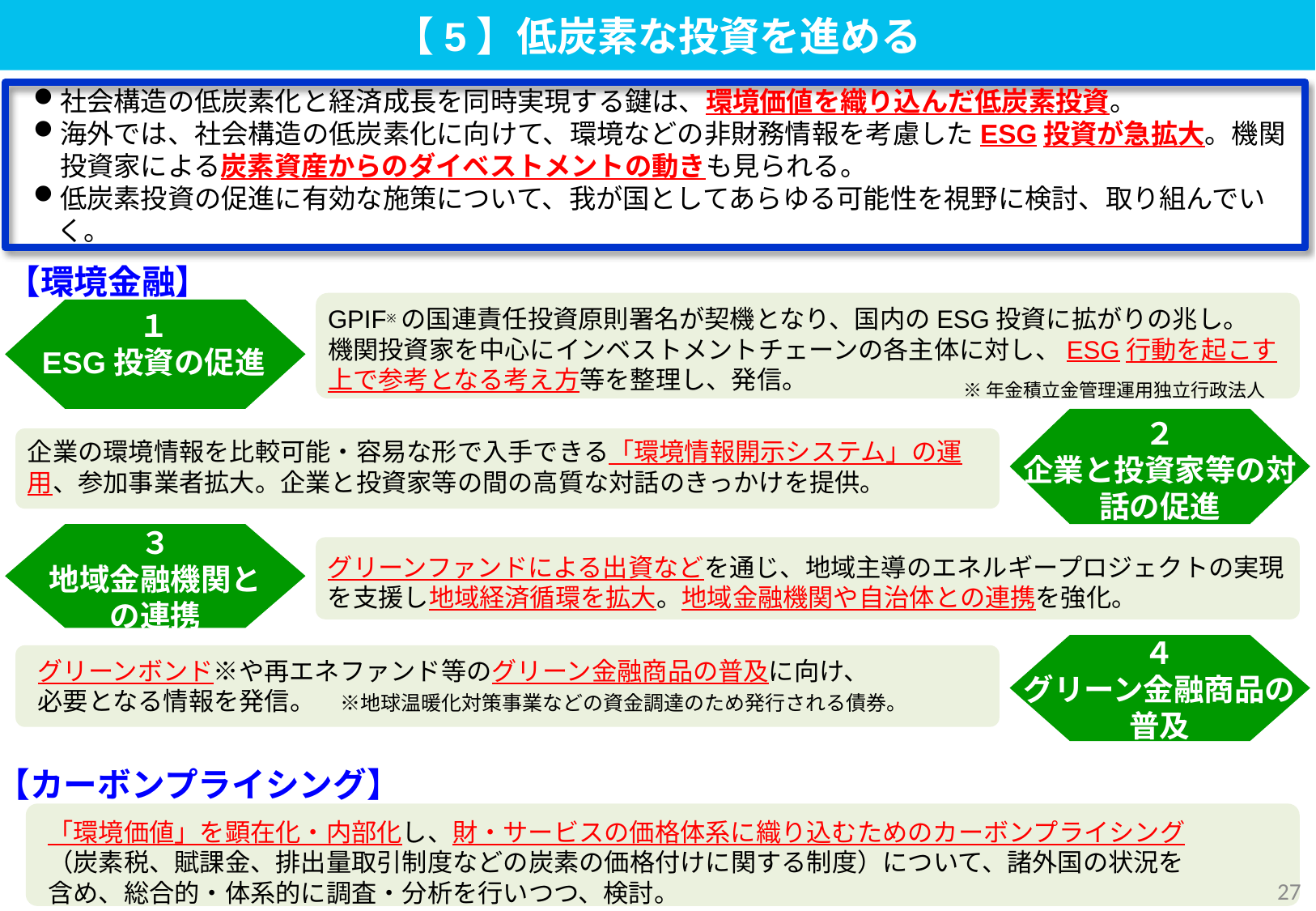

【5】低炭素な投資を進める
長期的視点を踏まえた環境金融の４本柱
社会構造の低炭素化と経済成長を同時実現する鍵は、環境価値を織り込んだ低炭素投資。
海外では、社会構造の低炭素化に向けて、環境などの非財務情報を考慮したESG投資が急拡大。機関
　投資家による炭素資産からのダイベストメントの動きも見られる。
低炭素投資の促進に有効な施策について、我が国としてあらゆる可能性を視野に検討、取り組んでいく。

【環境金融】

GPIF※の国連責任投資原則署名が契機となり、国内のESG投資に拡がりの兆し。
機関投資家を中心にインベストメントチェーンの各主体に対し、ESG行動を起こす上で参考となる考え方等を整理し、発信。

１
ESG投資の促進
※年金積立金管理運用独立行政法人
２
企業と投資家等の対話の促進

企業の環境情報を比較可能・容易な形で入手できる「環境情報開示システム」の運用、参加事業者拡大。企業と投資家等の間の高質な対話のきっかけを提供。
３
地域金融機関との連携

グリーンファンドによる出資などを通じ、地域主導のエネルギープロジェクトの実現を支援し地域経済循環を拡大。地域金融機関や自治体との連携を強化。
４
グリーン金融商品の普及

グリーンボンド※や再エネファンド等のグリーン金融商品の普及に向け、
必要となる情報を発信。　※地球温暖化対策事業などの資金調達のため発行される債券。
【カーボンプライシング】

「環境価値」を顕在化・内部化し、財・サービスの価格体系に織り込むためのカーボンプライシング
（炭素税、賦課金、排出量取引制度などの炭素の価格付けに関する制度）について、諸外国の状況を
含め、総合的・体系的に調査・分析を行いつつ、検討。
27